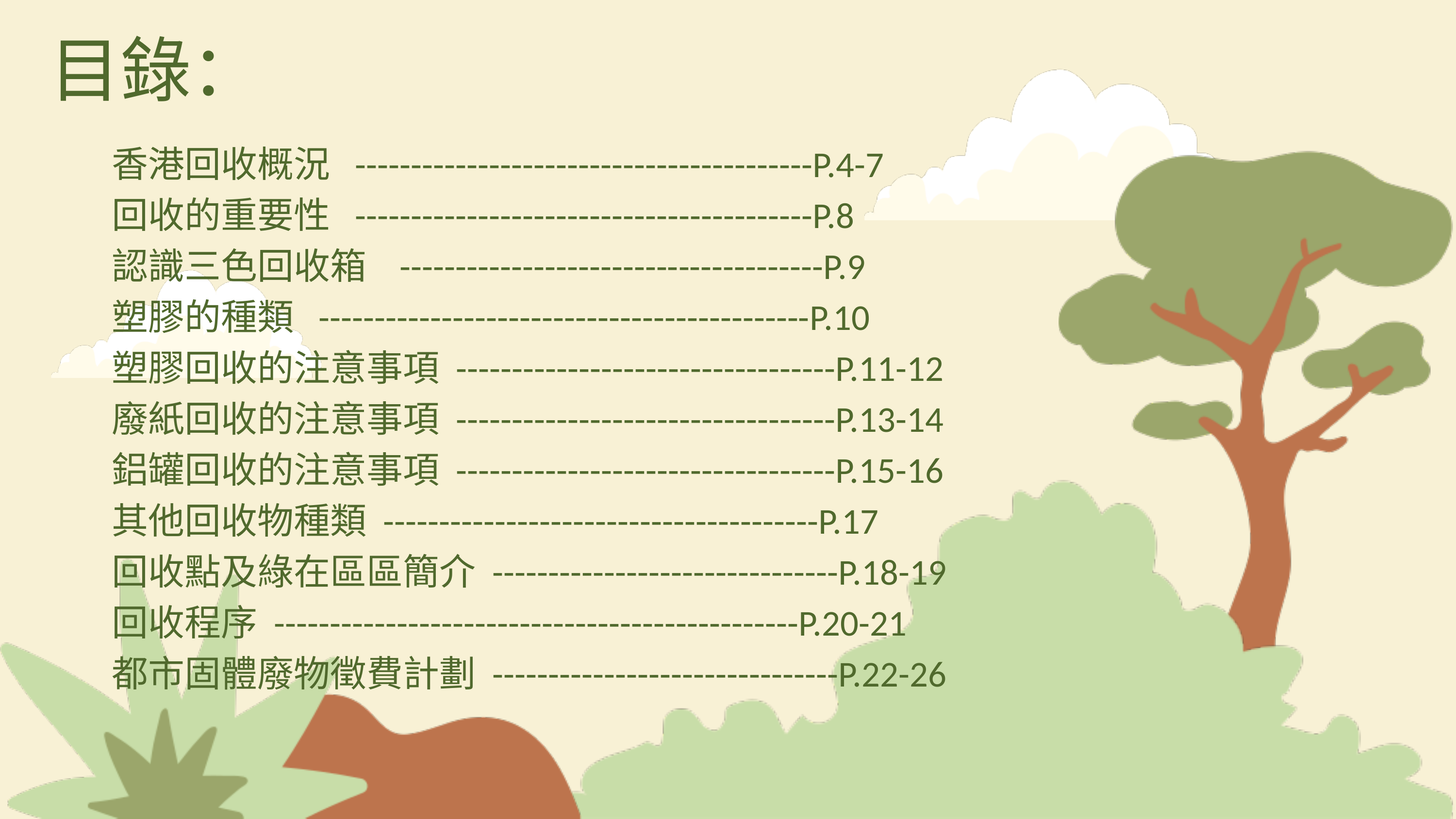

目錄：

香港回收概況  -----------------------------------------P.4-7
回收的重要性  -----------------------------------------P.8
認識三色回收箱   --------------------------------------P.9
塑膠的種類  --------------------------------------------P.10
塑膠回收的注意事項 ----------------------------------P.11-12
廢紙回收的注意事項 ----------------------------------P.13-14
鋁罐回收的注意事項 ----------------------------------P.15-16
其他回收物種類 ---------------------------------------P.17
回收點及綠在區區簡介 -------------------------------P.18-19
回收程序 -----------------------------------------------P.20-21
都市固體廢物徵費計劃 -------------------------------P.22-26